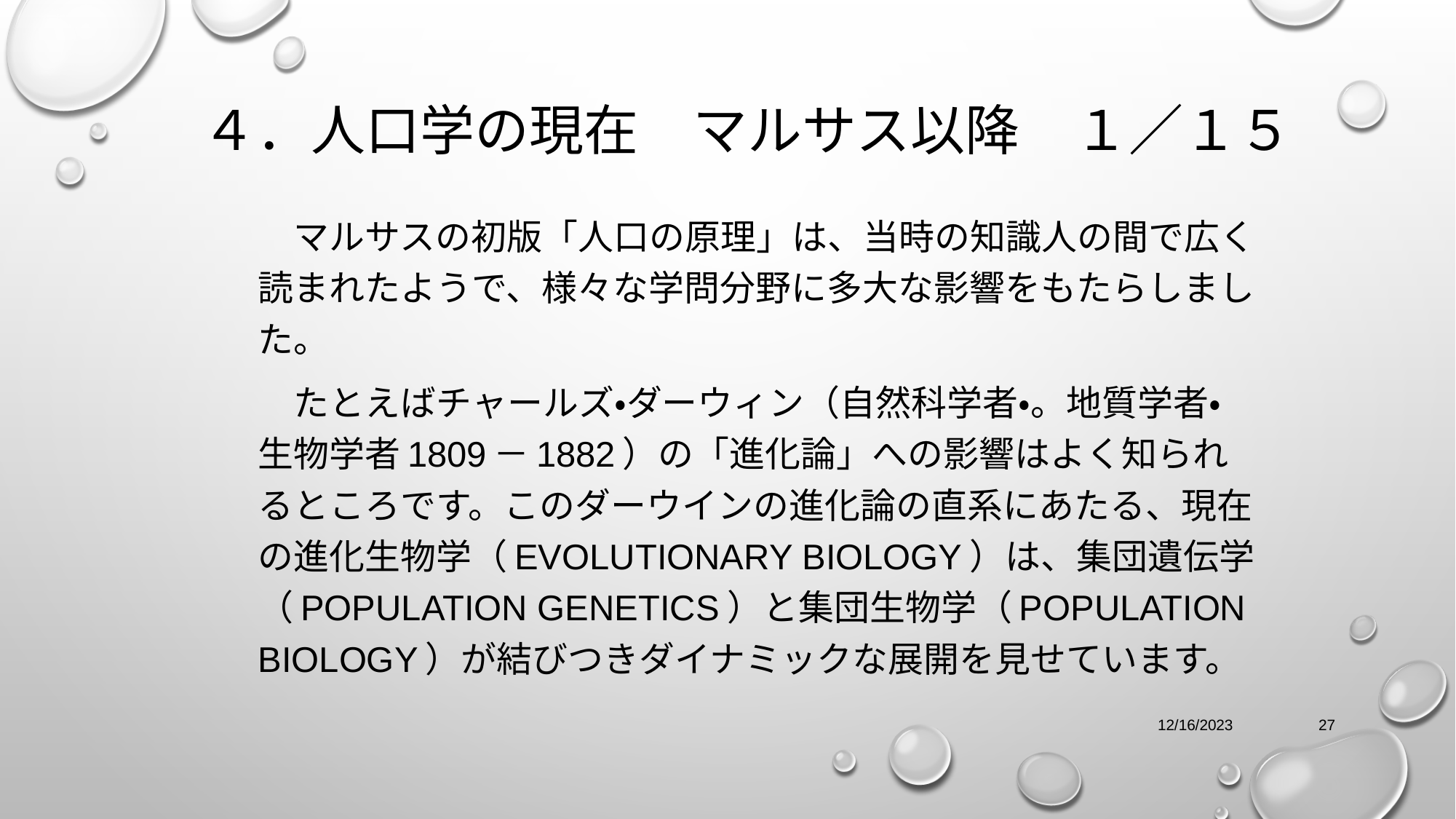

# ４．人口学の現在　マルサス以降　１／１５
　マルサスの初版「人口の原理」は、当時の知識人の間で広く読まれたようで、様々な学問分野に多大な影響をもたらしました。
　たとえばチャールズ・ダーウィン（自然科学者・。地質学者・生物学者1809－1882）の「進化論」への影響はよく知られるところです。このダーウインの進化論の直系にあたる、現在の進化生物学（evolutionary biology）は、集団遺伝学（population genetics）と集団生物学（Population Biology）が結びつきダイナミックな展開を見せています。
12/16/2023
27